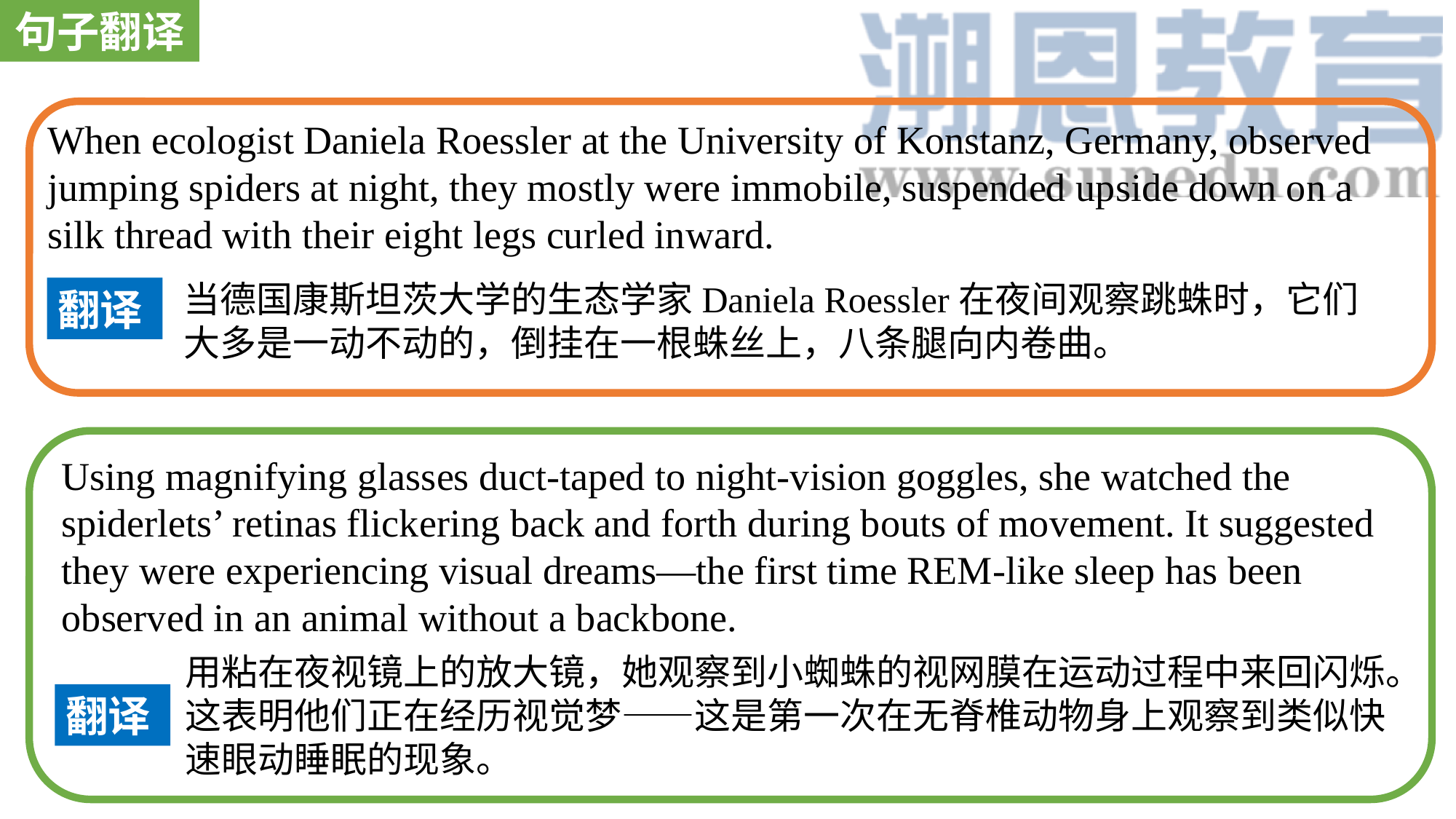

句子翻译

When ecologist Daniela Roessler at the University of Konstanz, Germany, observed jumping spiders at night, they mostly were immobile, suspended upside down on a silk thread with their eight legs curled inward.
当德国康斯坦茨大学的生态学家Daniela Roessler在夜间观察跳蛛时，它们大多是一动不动的，倒挂在一根蛛丝上，八条腿向内卷曲。
翻译

Using magnifying glasses duct-taped to night-vision goggles, she watched the spiderlets’ retinas flickering back and forth during bouts of movement. It suggested they were experiencing visual dreams—the first time REM-like sleep has been observed in an animal without a backbone.
用粘在夜视镜上的放大镜，她观察到小蜘蛛的视网膜在运动过程中来回闪烁。这表明他们正在经历视觉梦——这是第一次在无脊椎动物身上观察到类似快速眼动睡眠的现象。
翻译